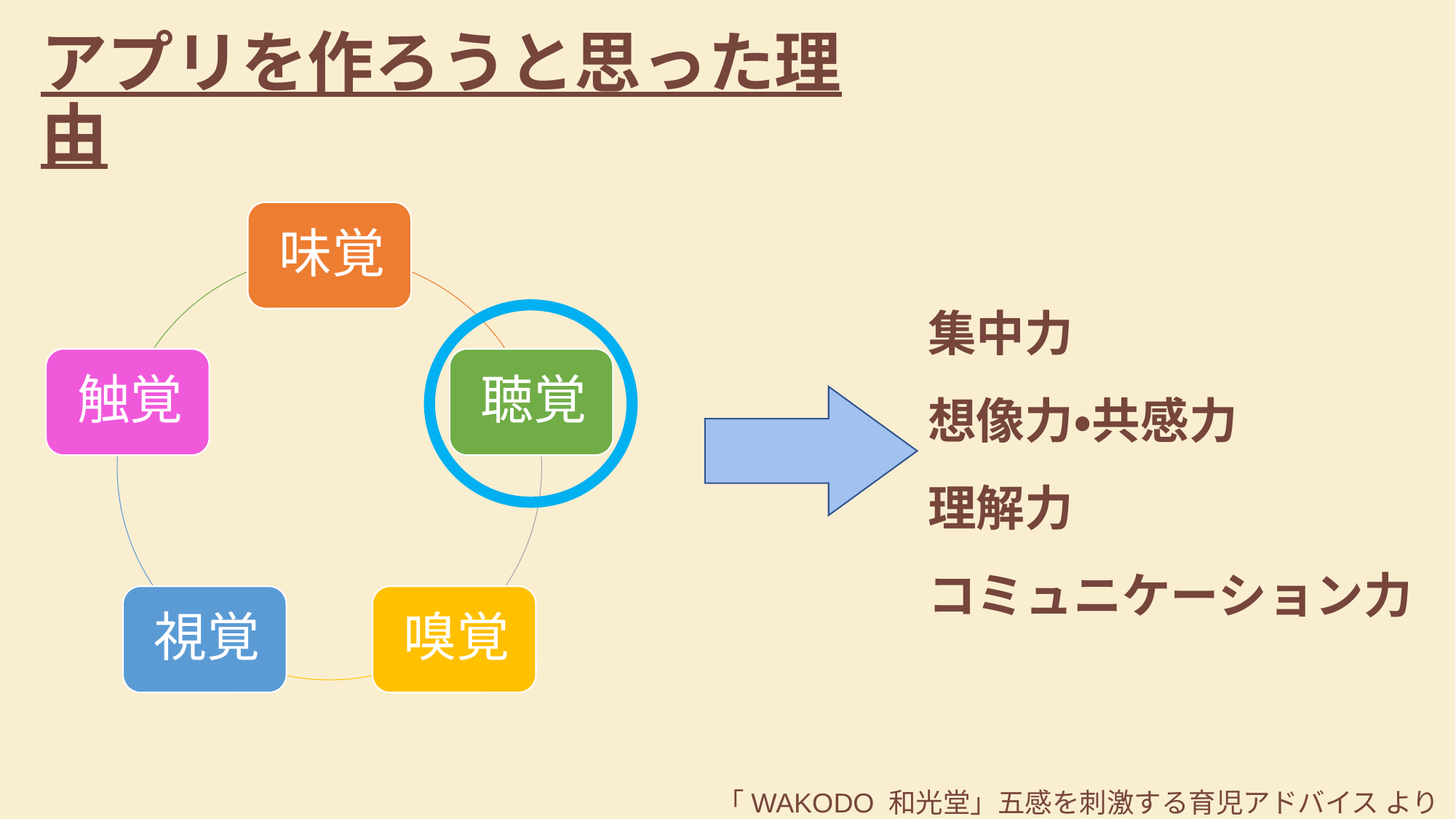

# アプリを作ろうと思った理由
味覚
聴覚
嗅覚
視覚
触覚
集中力
想像力・共感力
理解力
コミュニケーション力

「WAKODO 和光堂」五感を刺激する育児アドバイス より